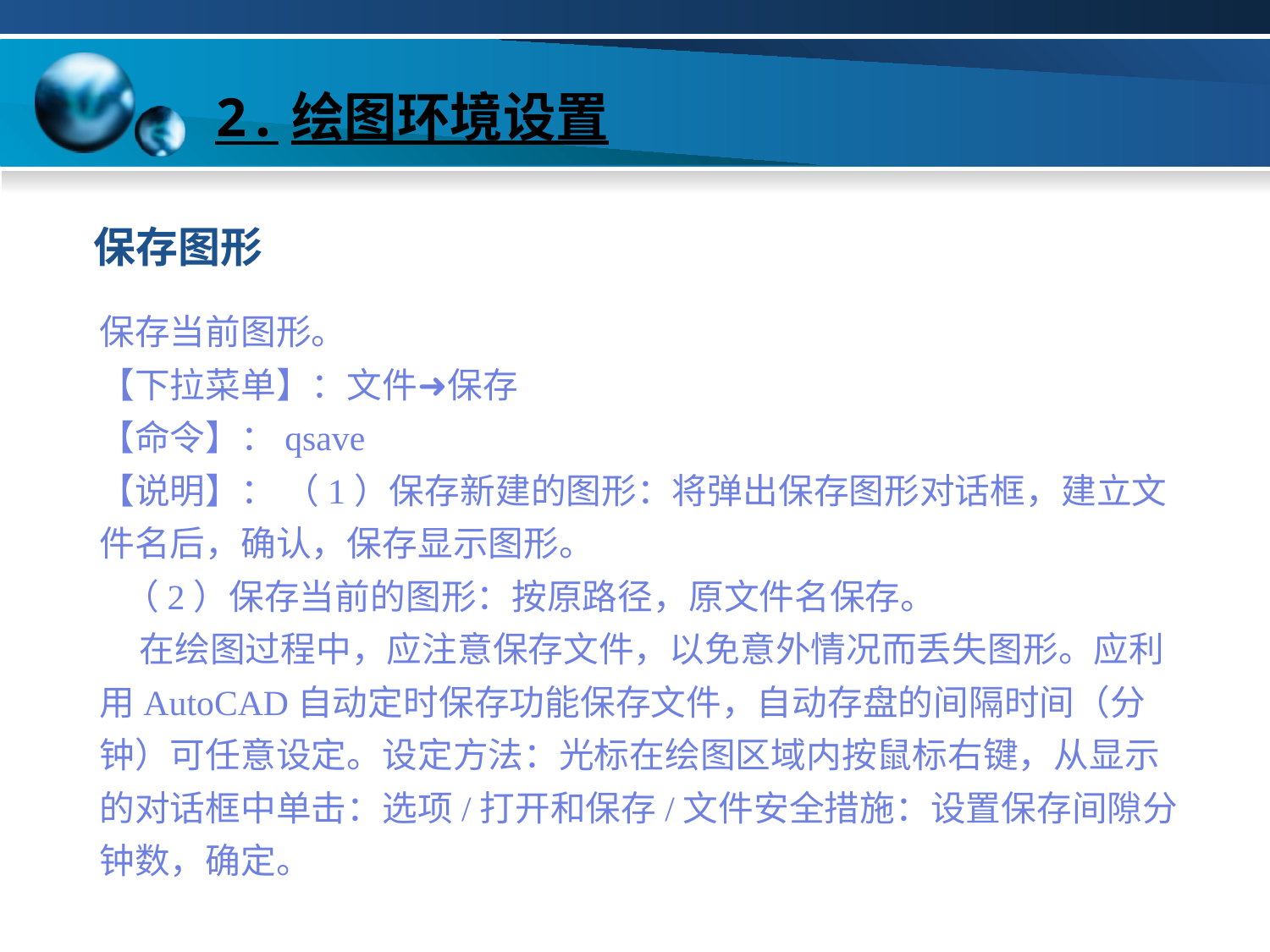

# 2.绘图环境设置
保存图形
保存当前图形。
【下拉菜单】：文件➜保存
【命令】：qsave
【说明】： （1）保存新建的图形：将弹出保存图形对话框，建立文件名后，确认，保存显示图形。
  （2）保存当前的图形：按原路径，原文件名保存。
    在绘图过程中，应注意保存文件，以免意外情况而丢失图形。应利用AutoCAD自动定时保存功能保存文件，自动存盘的间隔时间（分钟）可任意设定。设定方法：光标在绘图区域内按鼠标右键，从显示的对话框中单击：选项/打开和保存/文件安全措施：设置保存间隙分钟数，确定。